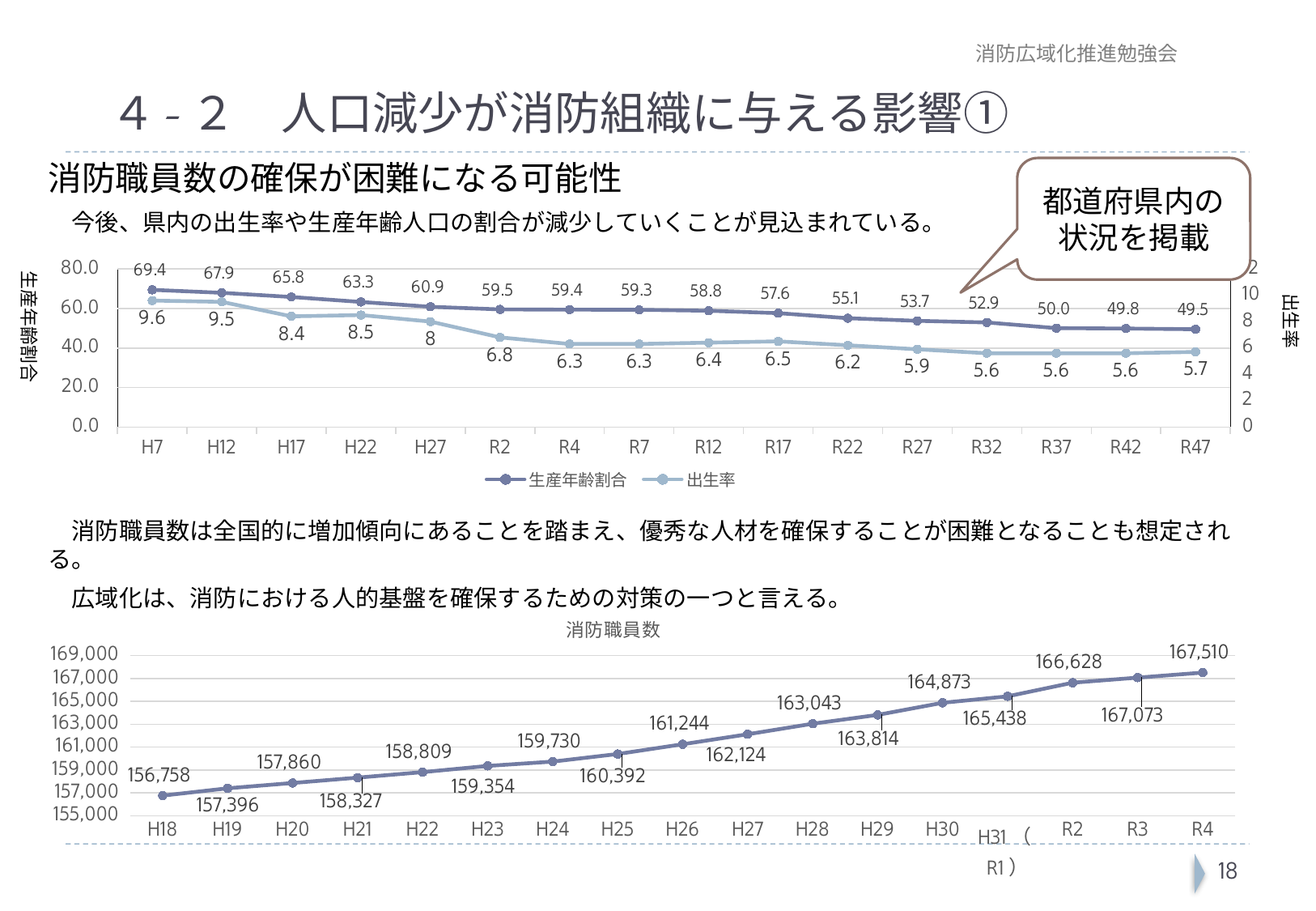

消防広域化推進勉強会
# ４-２　人口減少が消防組織に与える影響①
消防職員数の確保が困難になる可能性
　今後、県内の出生率や生産年齢人口の割合が減少していくことが見込まれている。

　消防職員数は全国的に増加傾向にあることを踏まえ、優秀な人材を確保することが困難となることも想定される。
　広域化は、消防における人的基盤を確保するための対策の一つと言える。

都道府県内の状況を掲載
生産年齢割合

### Chart

| Category | 生産年齢割合 | 出生率 |
|---|---|---|
| H7 | 69.41148363462611 | 9.6 |
| H12 | 67.9272039706925 | 9.5 |
| H17 | 65.81357126085936 | 8.4 |
| H22 | 63.27502733093863 | 8.5 |
| H27 | 60.86238098984972 | 8.0 |
| R2 | 59.52909465673062 | 6.8 |
| R4 | 59.415532425940754 | 6.3 |
| R7 | 59.305533019633295 | 6.3 |
| R12 | 58.839226150767175 | 6.4 |
| R17 | 57.63031550068587 | 6.5 |
| R22 | 55.060262318326835 | 6.2 |
| R27 | 53.72639336711194 | 5.9 |
| R32 | 52.918139268315976 | 5.6 |
| R37 | 50.024873146950554 | 5.6 |
| R42 | 49.84919396775871 | 5.6 |
| R47 | 49.45402926403145 | 5.7 |
出生率

### Chart:

| Category | 消防職員数 |
|---|---|
| H18 | 156758.0 |
| H19 | 157396.0 |
| H20 | 157860.0 |
| H21 | 158327.0 |
| H22 | 158809.0 |
| H23 | 159354.0 |
| H24 | 159730.0 |
| H25 | 160392.0 |
| H26 | 161244.0 |
| H27 | 162124.0 |
| H28 | 163043.0 |
| H29 | 163814.0 |
| H30 | 164873.0 |
| H31（R1） | 165438.0 |
| R2 | 166628.0 |
| R3 | 167073.0 |
| R4 | 167510.0 |
18